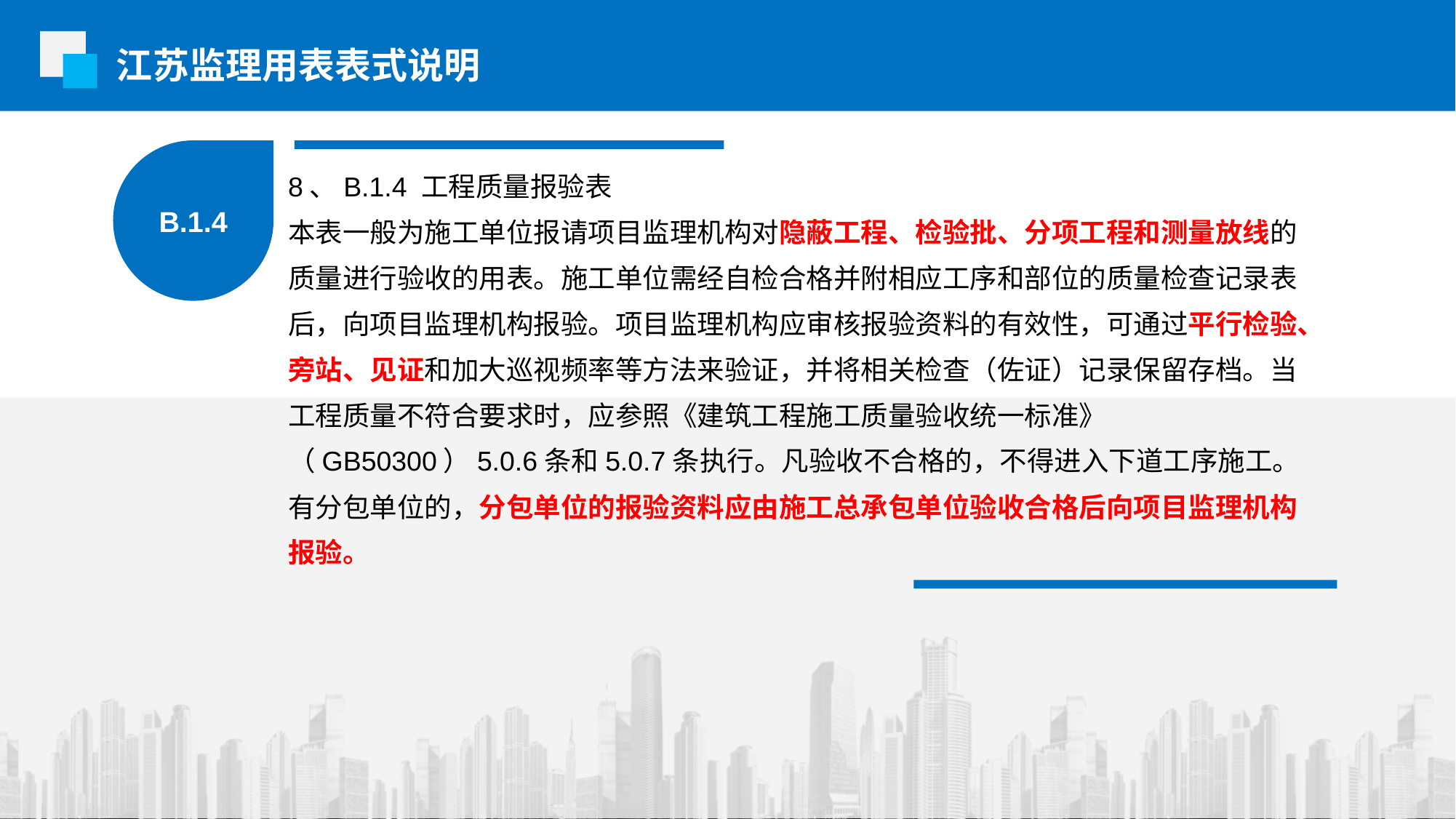

江苏监理用表表式说明

B.1.4
8、B.1.4 工程质量报验表
本表一般为施工单位报请项目监理机构对隐蔽工程、检验批、分项工程和测量放线的质量进行验收的用表。施工单位需经自检合格并附相应工序和部位的质量检查记录表后，向项目监理机构报验。项目监理机构应审核报验资料的有效性，可通过平行检验、旁站、见证和加大巡视频率等方法来验证，并将相关检查（佐证）记录保留存档。当工程质量不符合要求时，应参照《建筑工程施工质量验收统一标准》（GB50300）5.0.6条和5.0.7条执行。凡验收不合格的，不得进入下道工序施工。
有分包单位的，分包单位的报验资料应由施工总承包单位验收合格后向项目监理机构报验。